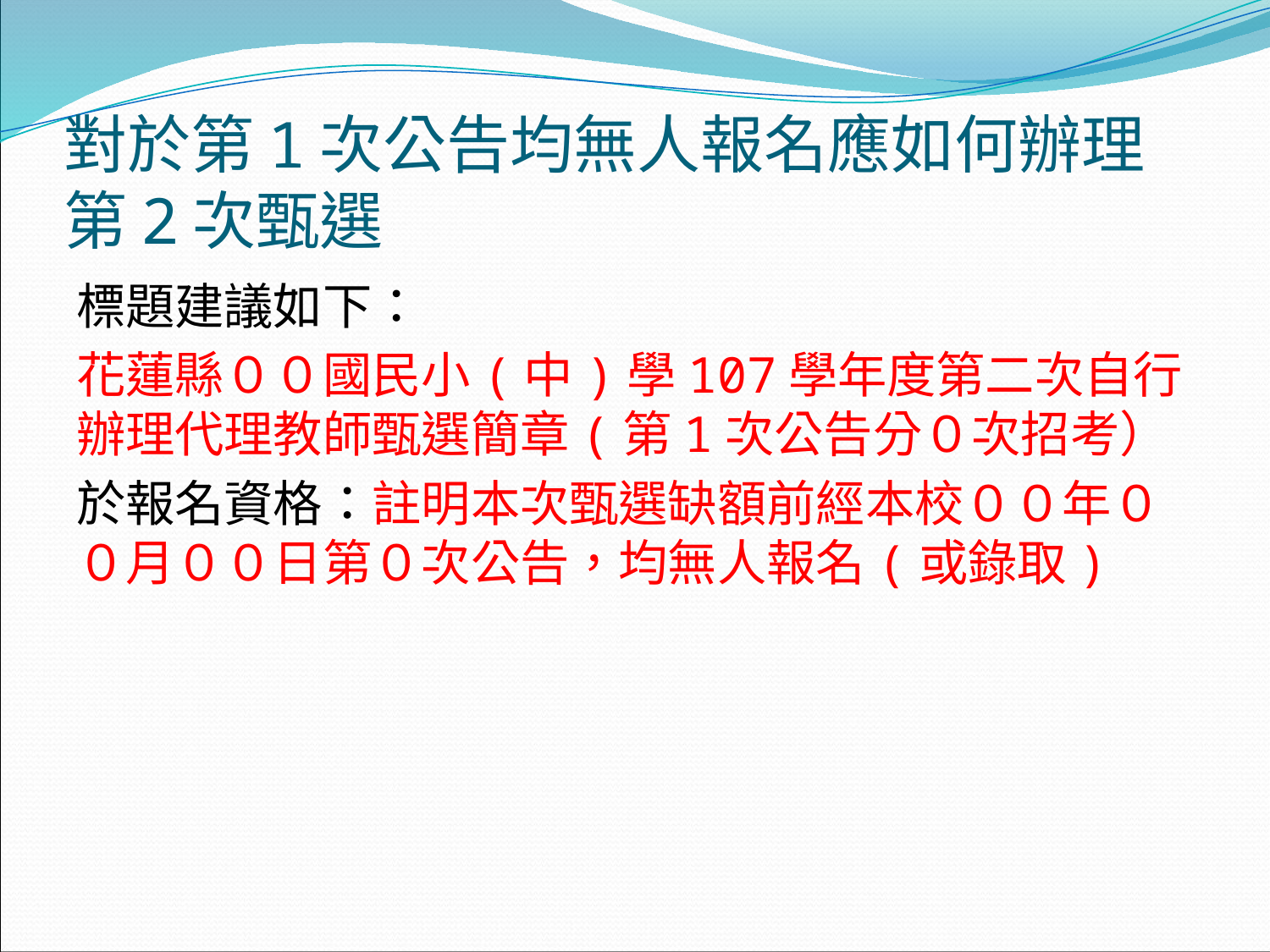

# 對於第1次公告均無人報名應如何辦理第2次甄選
標題建議如下：
花蓮縣００國民小(中)學107學年度第二次自行辦理代理教師甄選簡章(第1次公告分０次招考）
於報名資格：註明本次甄選缺額前經本校００年００月００日第０次公告，均無人報名(或錄取)